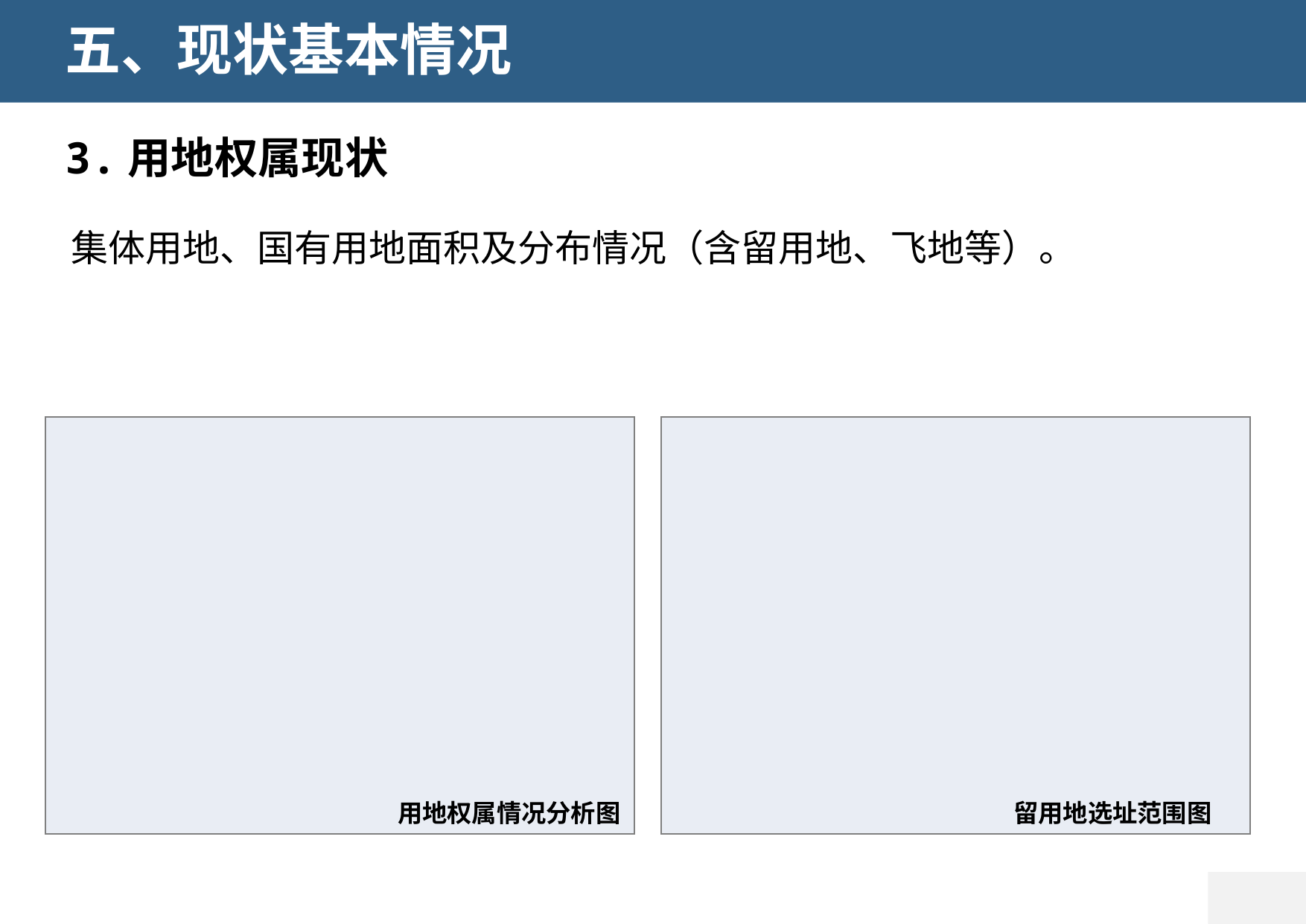

五、现状基本情况
3.用地权属现状
黄  埔  大  道
集体用地、国有用地面积及分布情况（含留用地、飞地等）。

冼  村  路

用地权属情况分析图
留用地选址范围图
14